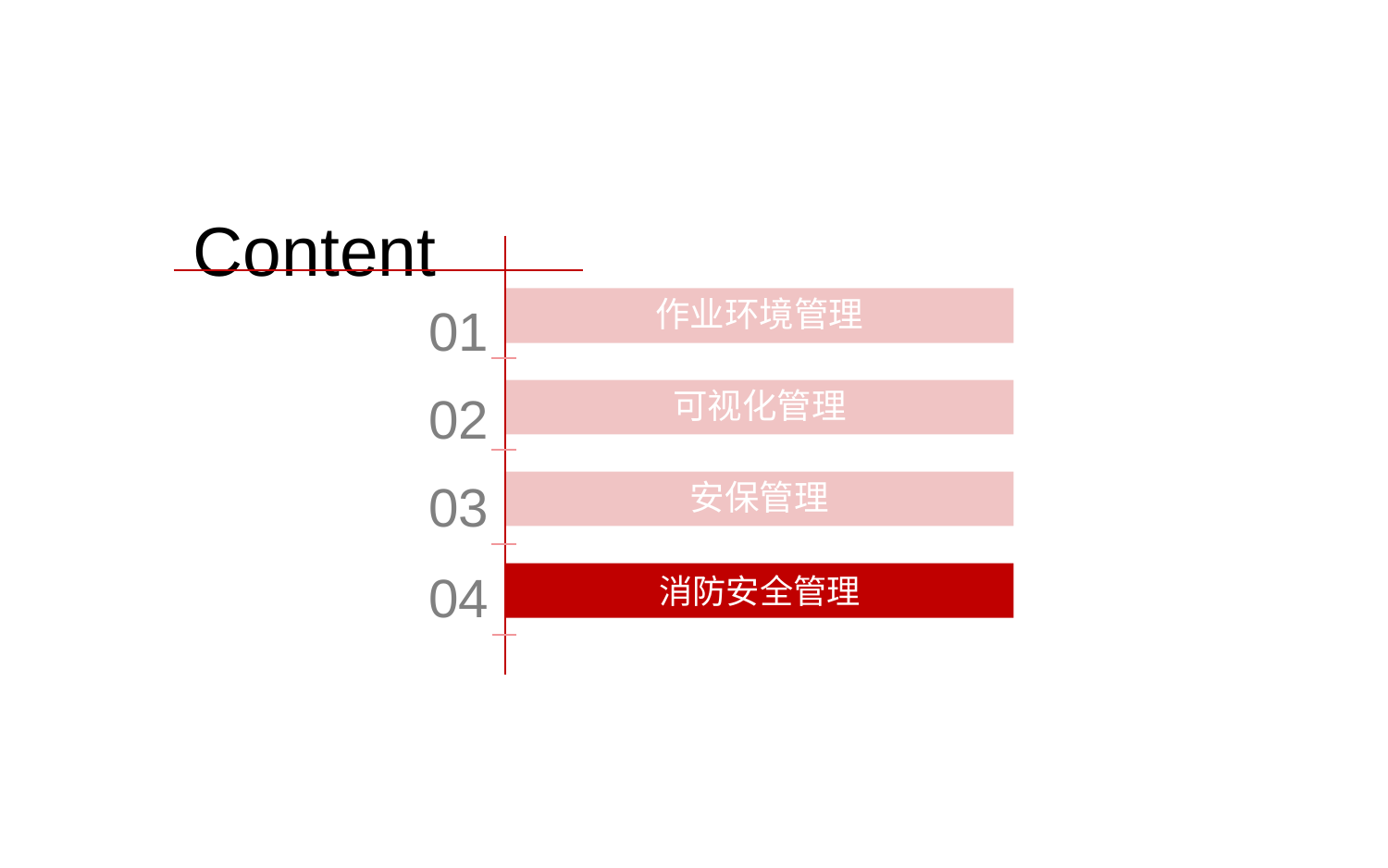

Content
01
作业环境管理
02
可视化管理
03
安保管理
04
消防安全管理